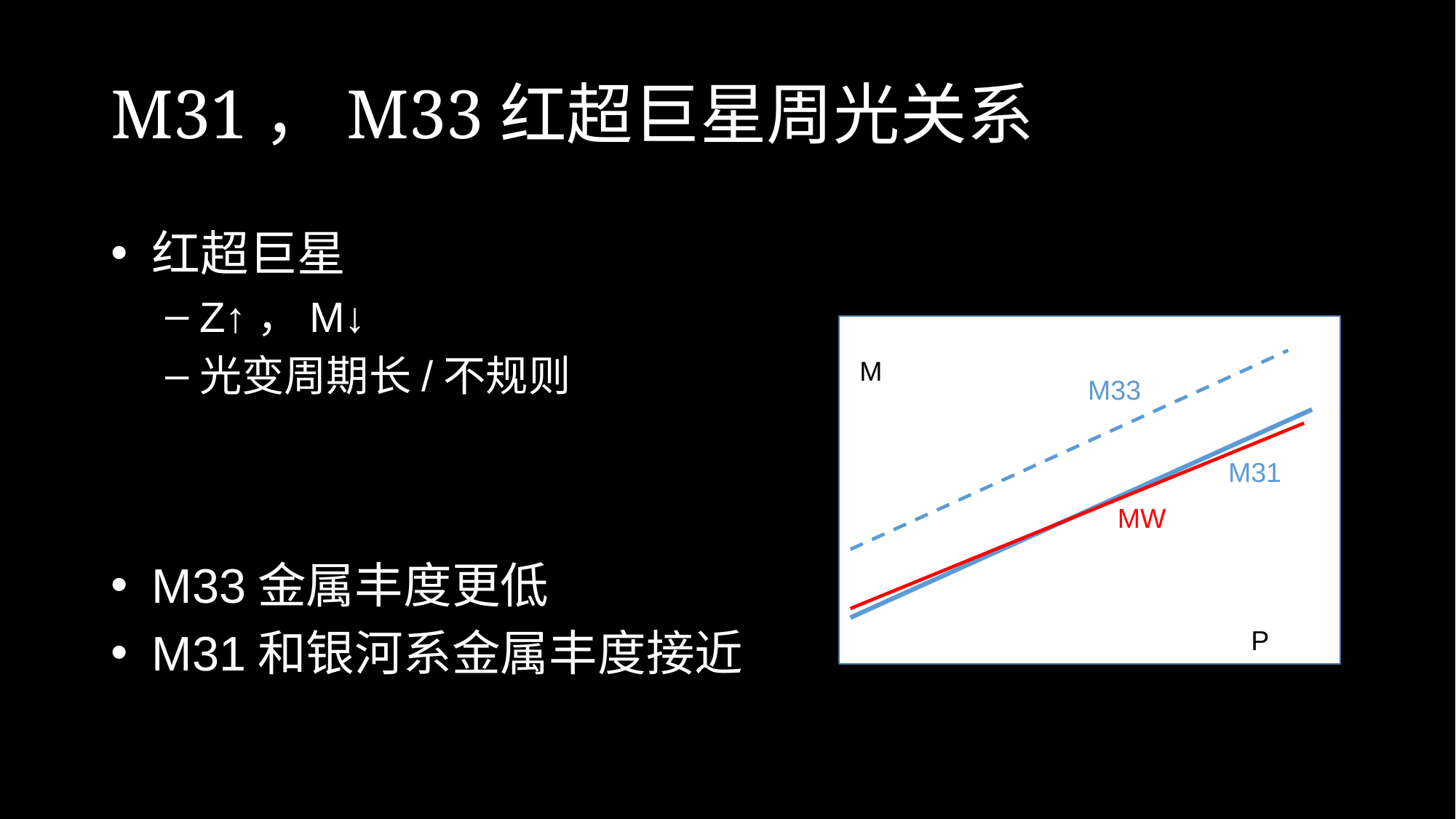

# M31，M33红超巨星周光关系
红超巨星
Z↑，M↓
光变周期长/不规则

M33金属丰度更低
M31和银河系金属丰度接近

M
M333
M313
MW3
P